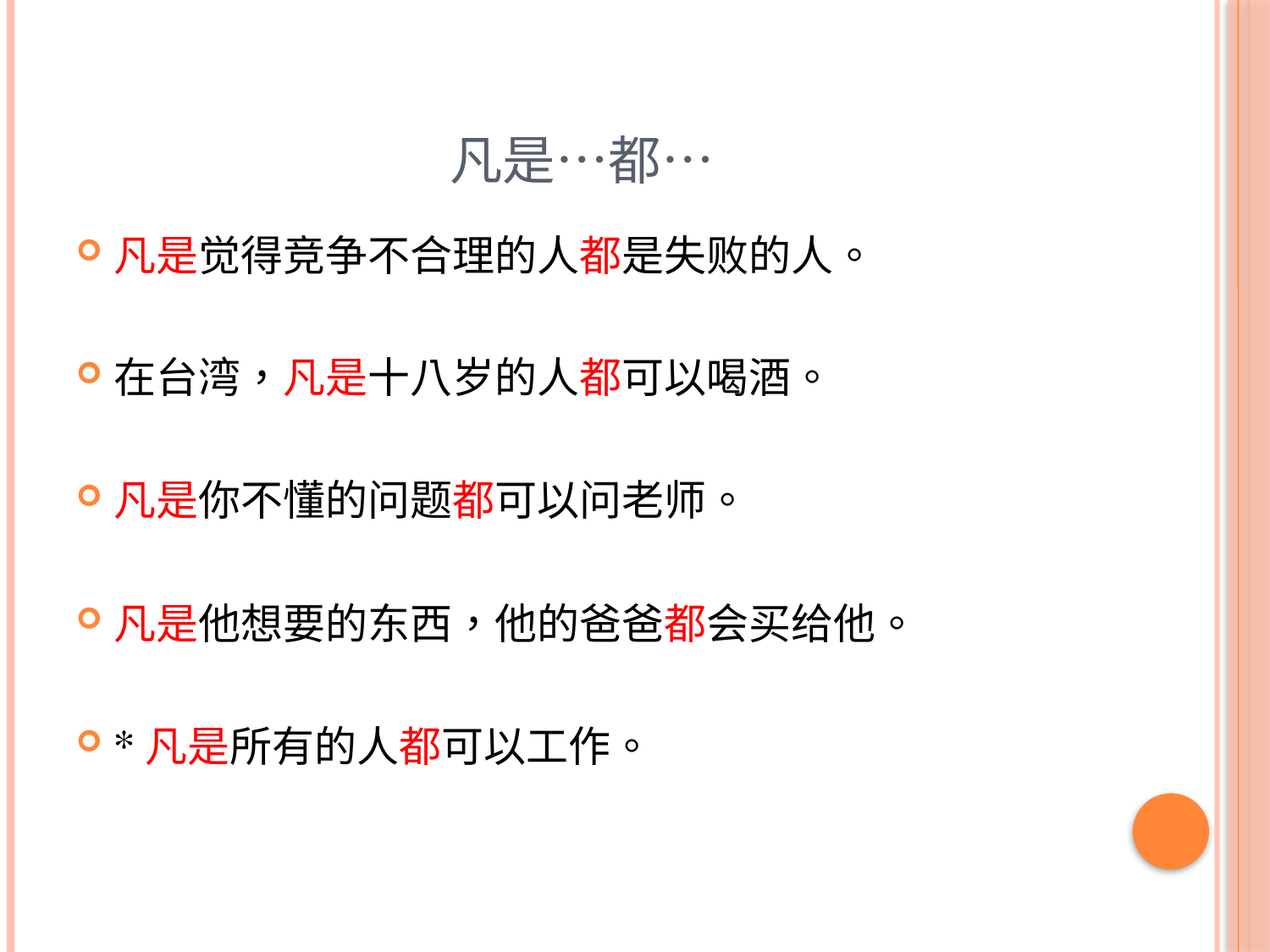

# 凡是…都…
凡是觉得竞争不合理的人都是失败的人。

在台湾，凡是十八岁的人都可以喝酒。

凡是你不懂的问题都可以问老师。

凡是他想要的东西，他的爸爸都会买给他。

*凡是所有的人都可以工作。